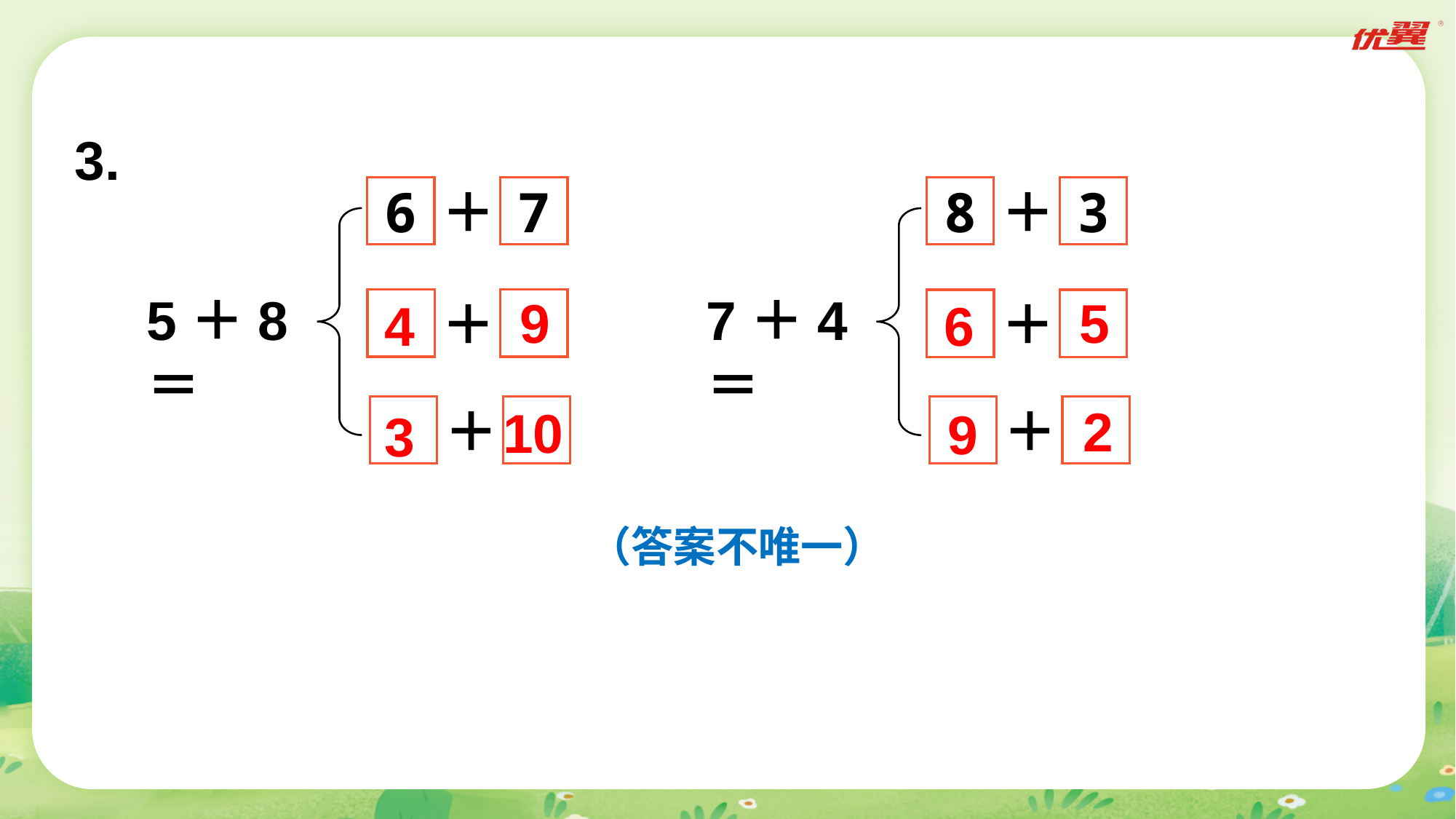

3.
＋
6
7
＋
8
3

5＋8＝
7＋4＝
9
5
＋

＋

4
6
＋

2
＋

10
9
3
（答案不唯一）